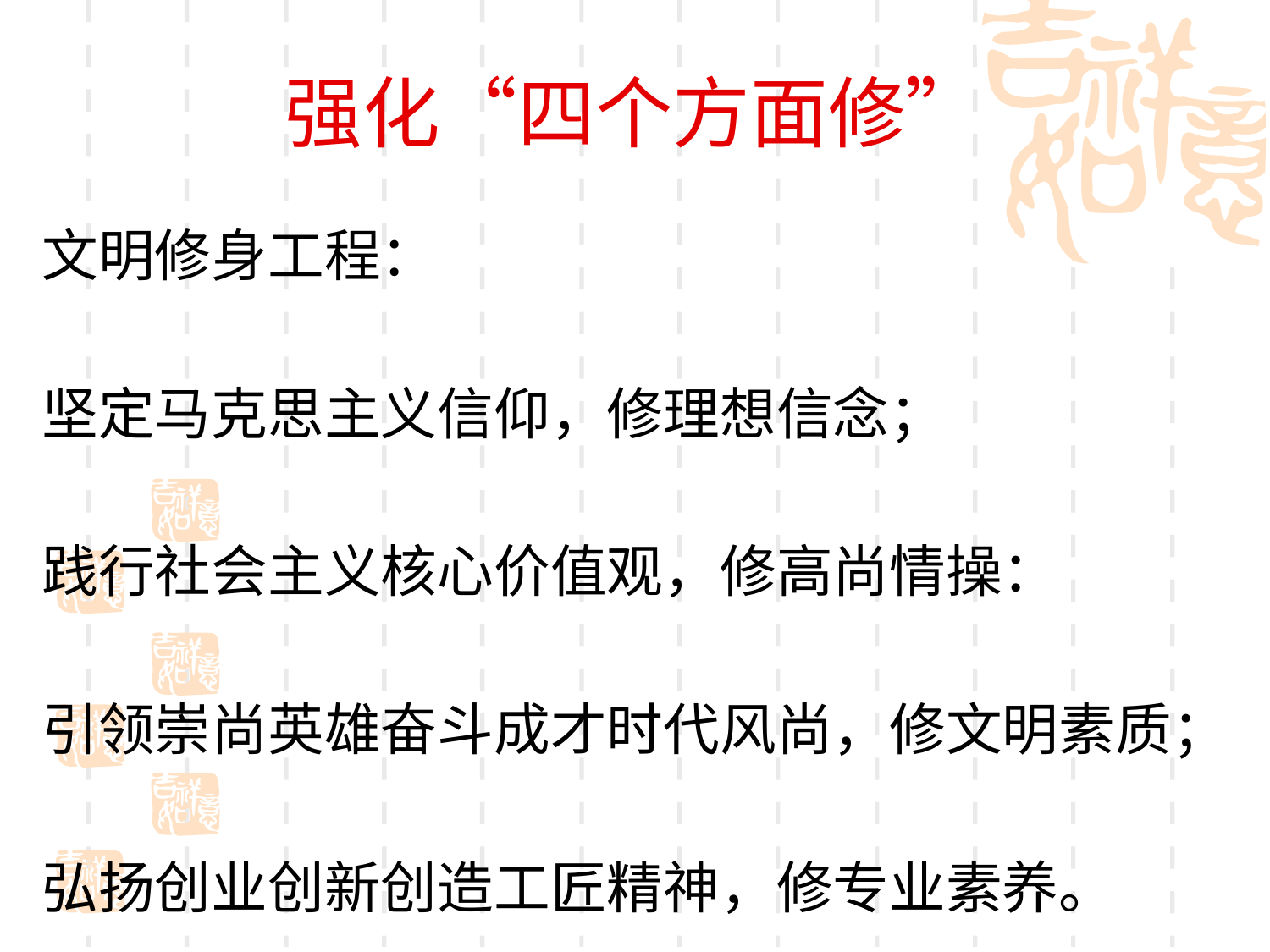

# 强化“四个方面修”
文明修身工程：

坚定马克思主义信仰，修理想信念；

践行社会主义核心价值观，修高尚情操：

引领崇尚英雄奋斗成才时代风尚，修文明素质；

弘扬创业创新创造工匠精神，修专业素养。